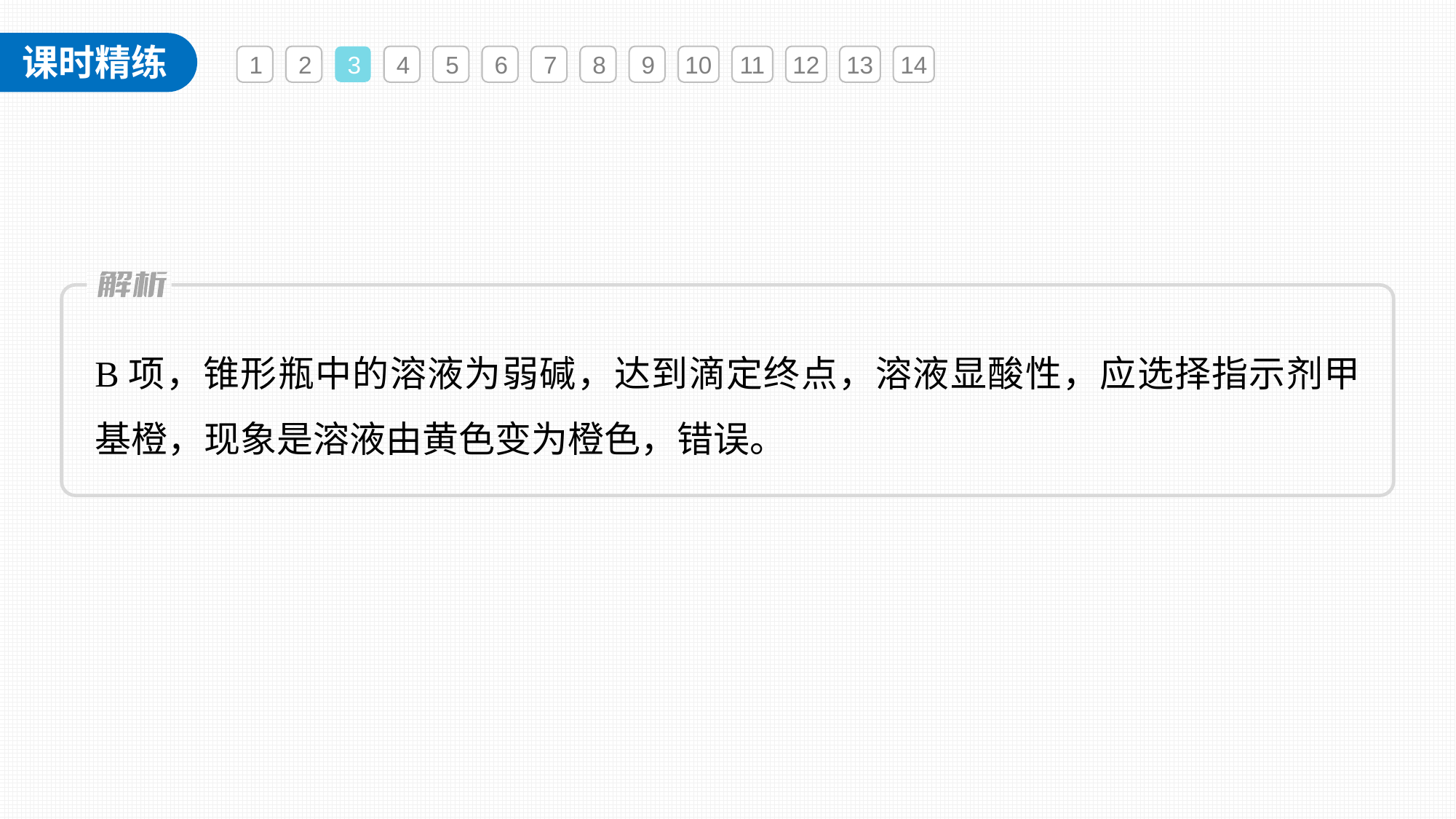

1
2
3
4
5
6
7
8
9
10
11
12
13
14

B项，锥形瓶中的溶液为弱碱，达到滴定终点，溶液显酸性，应选择指示剂甲基橙，现象是溶液由黄色变为橙色，错误。